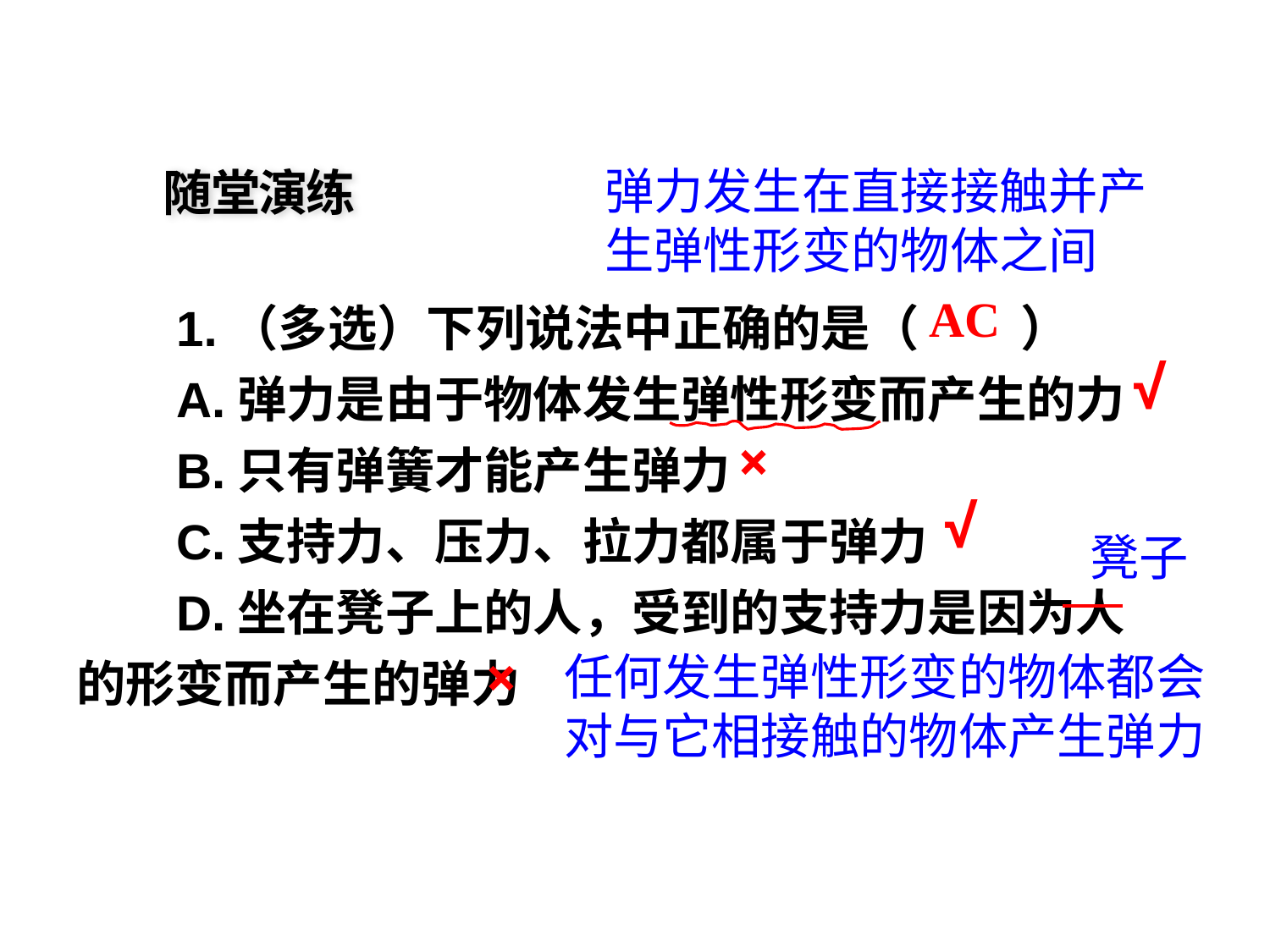

弹力发生在直接接触并产生弹性形变的物体之间
随堂演练
1.（多选）下列说法中正确的是（         ）
A.弹力是由于物体发生弹性形变而产生的力
B.只有弹簧才能产生弹力
C.支持力、压力、拉力都属于弹力
D.坐在凳子上的人，受到的支持力是因为人的形变而产生的弹力
C
A
√
×

√
凳子
×
任何发生弹性形变的物体都会对与它相接触的物体产生弹力